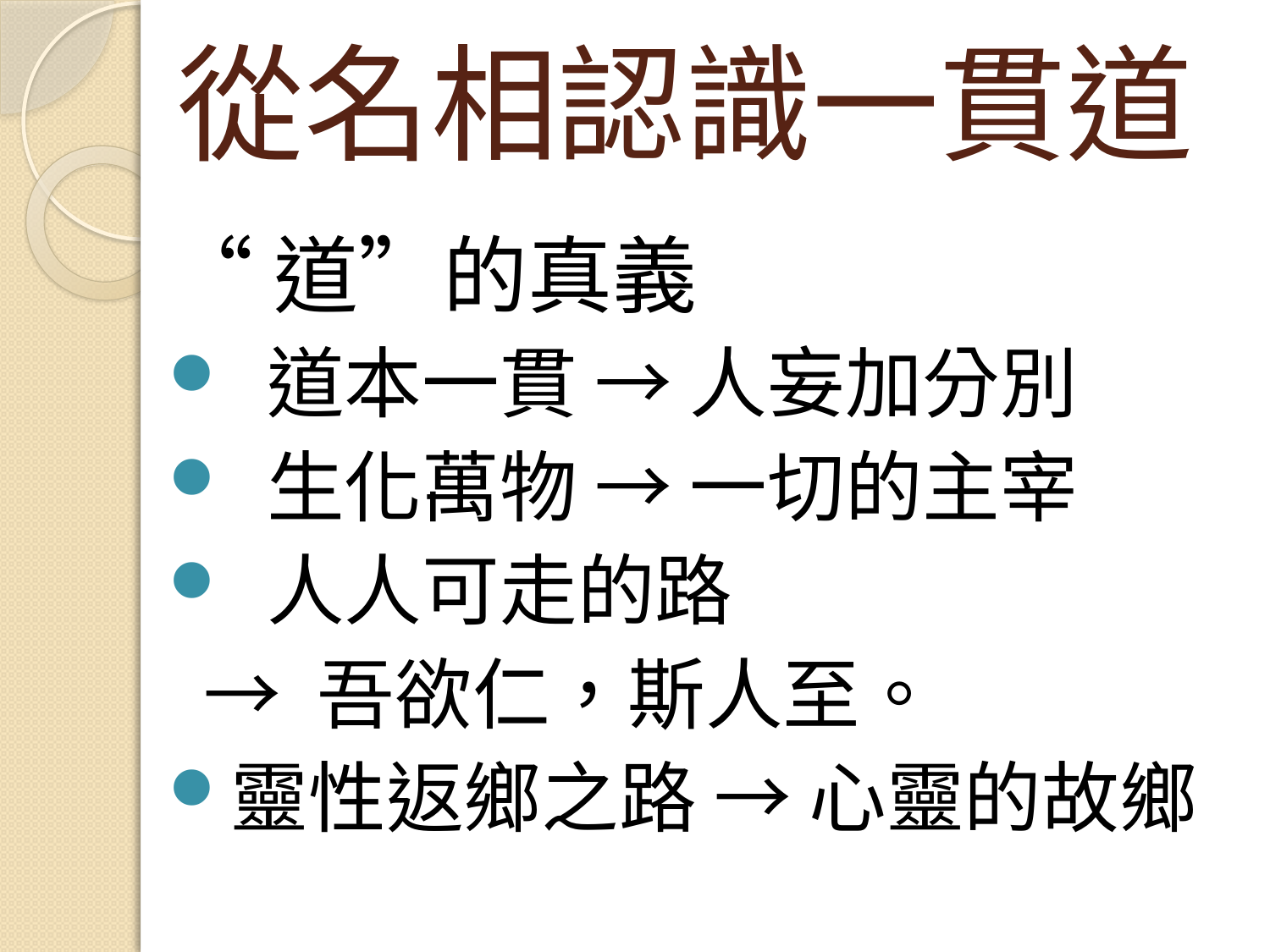

# 從名相認識一貫道
“道”的真義
 道本一貫 → 人妄加分別
 生化萬物 → 一切的主宰
 人人可走的路
  → 吾欲仁，斯人至。
靈性返鄉之路 → 心靈的故鄉